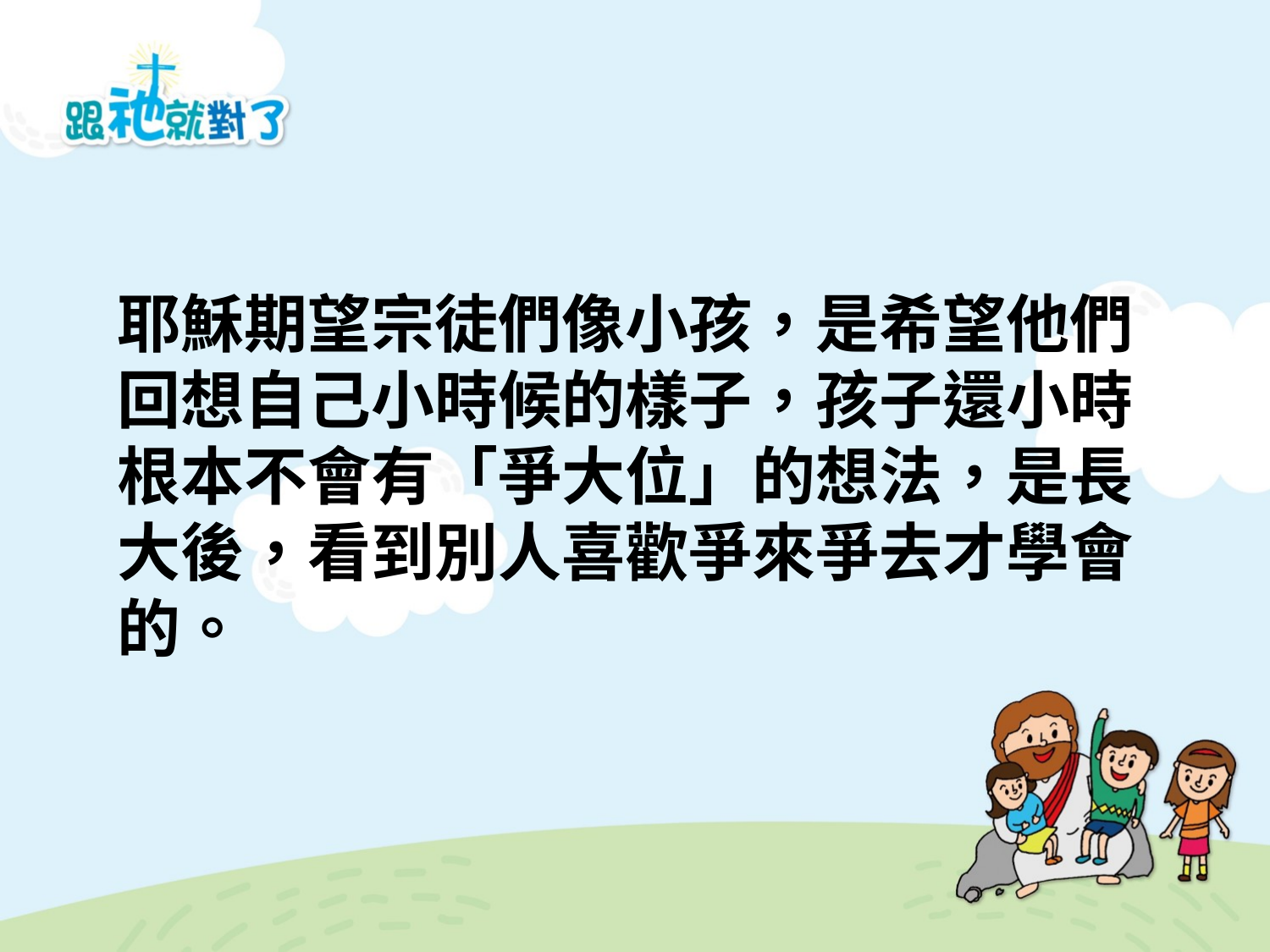

耶穌期望宗徒們像小孩，是希望他們回想自己小時候的樣子，孩子還小時根本不會有「爭大位」的想法，是長大後，看到別人喜歡爭來爭去才學會的。